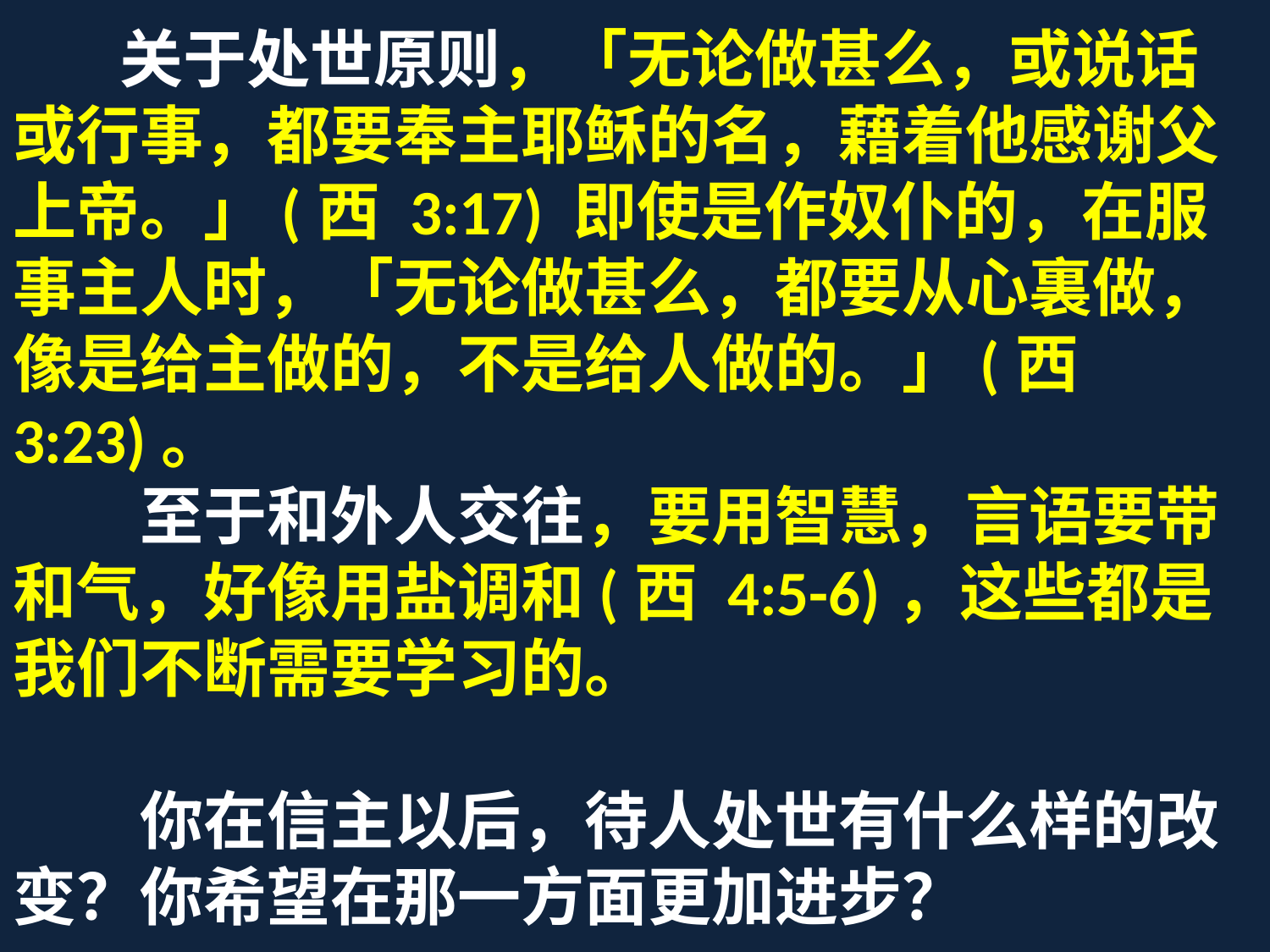

关于处世原则，「无论做甚么，或说话或行事，都要奉主耶稣的名，藉着他感谢父上帝。」(西 3:17) 即使是作奴仆的，在服事主人时，「无论做甚么，都要从心裏做，像是给主做的，不是给人做的。」(西 3:23)。
　　至于和外人交往，要用智慧，言语要带和气，好像用盐调和(西 4:5-6)，这些都是我们不断需要学习的。

　　你在信主以后，待人处世有什么样的改变？你希望在那一方面更加进步？